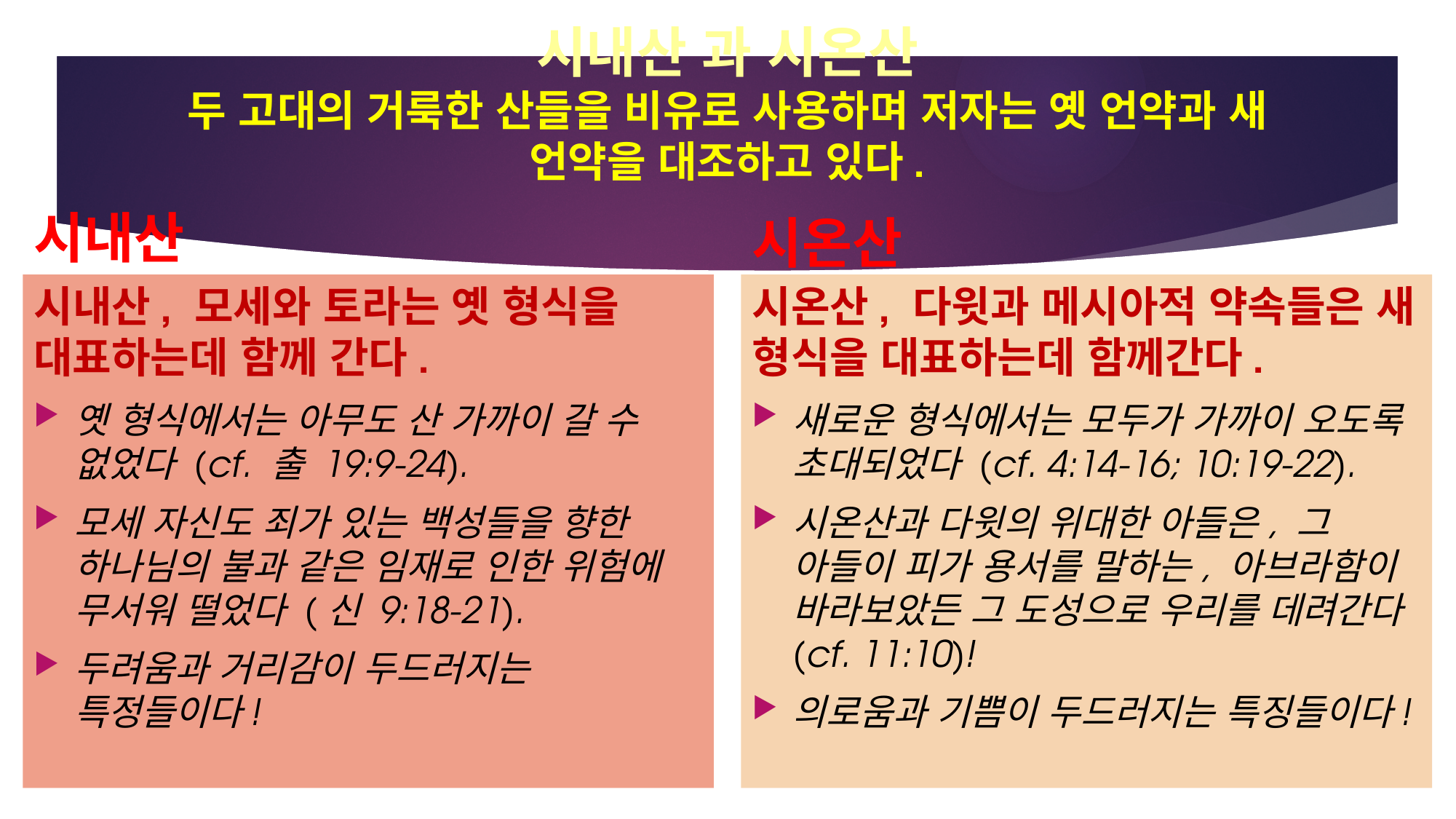

# 시내산 과 시온산 두 고대의 거룩한 산들을 비유로 사용하며 저자는 옛 언약과 새 언약을 대조하고 있다.
시온산
시내산
시내산, 모세와 토라는 옛 형식을 대표하는데 함께 간다.
옛 형식에서는 아무도 산 가까이 갈 수 없었다 (cf. 출 19:9-24).
모세 자신도 죄가 있는 백성들을 향한 하나님의 불과 같은 임재로 인한 위험에 무서워 떨었다 (신 9:18-21).
두려움과 거리감이 두드러지는 특정들이다!
시온산, 다윗과 메시아적 약속들은 새 형식을 대표하는데 함께간다.
새로운 형식에서는 모두가 가까이 오도록 초대되었다 (cf. 4:14-16; 10:19-22).
시온산과 다윗의 위대한 아들은, 그 아들이 피가 용서를 말하는, 아브라함이 바라보았든 그 도성으로 우리를 데려간다 (cf. 11:10)!
의로움과 기쁨이 두드러지는 특징들이다!